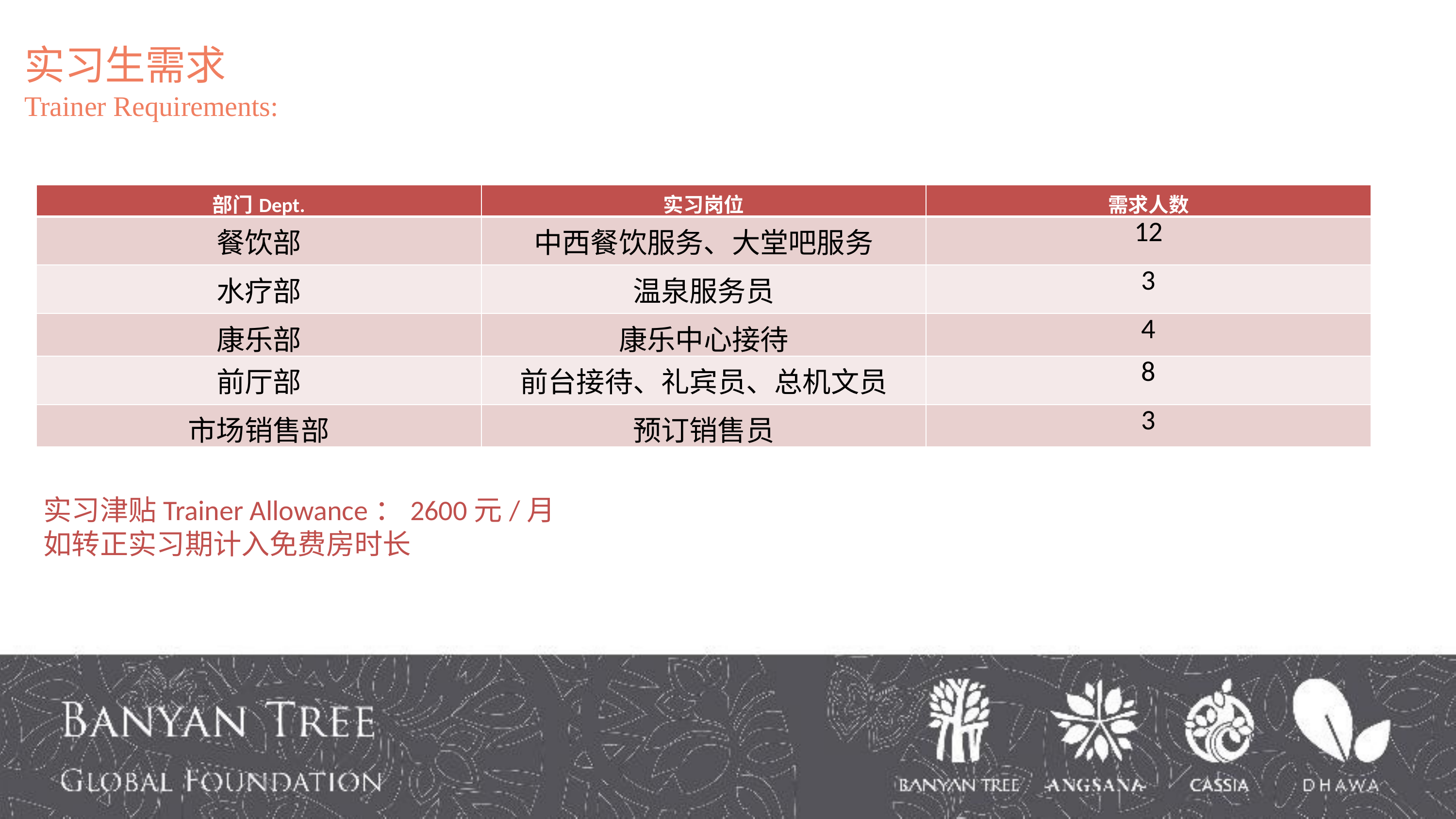

实习生需求
Trainer Requirements:
| 部门Dept. | 实习岗位 | 需求人数 |
| --- | --- | --- |
| 餐饮部 | 中西餐饮服务、大堂吧服务 | 12 |
| 水疗部 | 温泉服务员 | 3 |
| 康乐部 | 康乐中心接待 | 4 |
| 前厅部 | 前台接待、礼宾员、总机文员 | 8 |
| 市场销售部 | 预订销售员 | 3 |
实习津贴Trainer Allowance：2600元/月
如转正实习期计入免费房时长